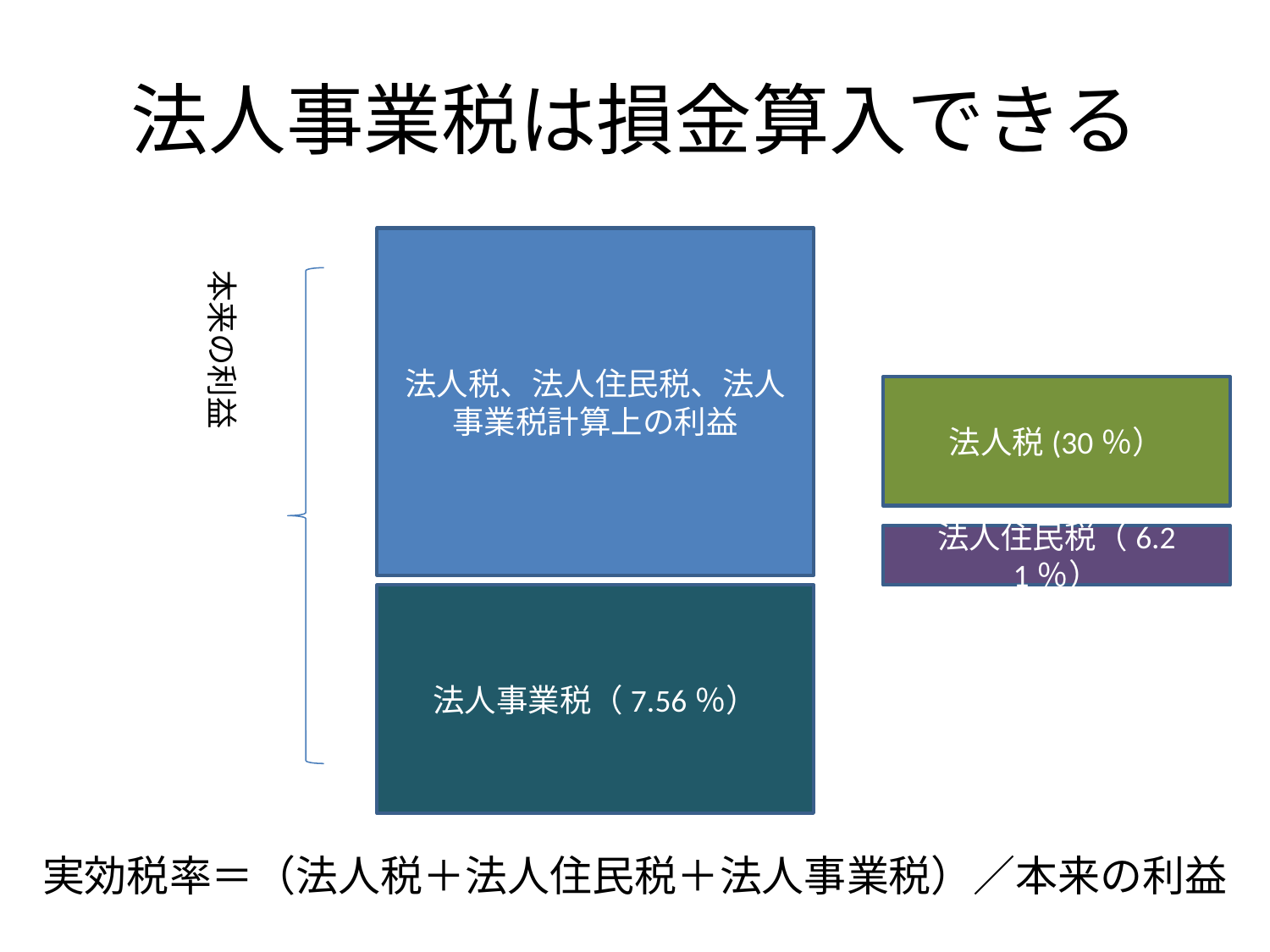

# 法人事業税は損金算入できる
法人税、法人住民税、法人事業税計算上の利益
本来の利益

法人税(30％）
法人住民税（6.21％）
法人事業税（7.56％）
実効税率＝（法人税＋法人住民税＋法人事業税）／本来の利益